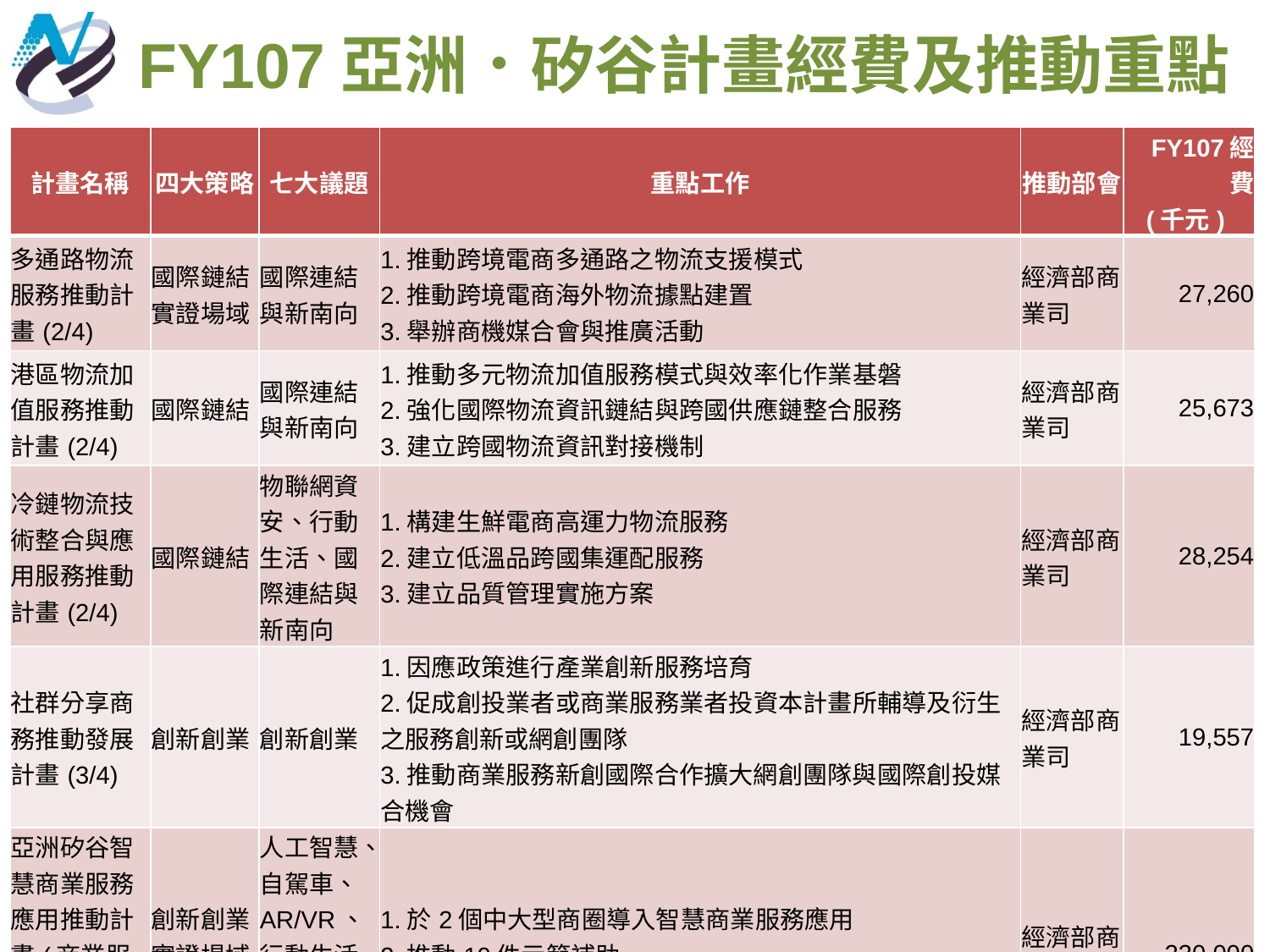

FY107亞洲．矽谷計畫經費及推動重點

| 計畫名稱 | 四大策略 | 七大議題 | 重點工作 | 推動部會 | FY107經費 (千元) |
| --- | --- | --- | --- | --- | --- |
| 多通路物流服務推動計畫(2/4) | 國際鏈結、實證場域 | 國際連結與新南向 | 1.推動跨境電商多通路之物流支援模式 2.推動跨境電商海外物流據點建置 3.舉辦商機媒合會與推廣活動 | 經濟部商業司 | 27,260 |
| 港區物流加值服務推動計畫(2/4) | 國際鏈結 | 國際連結與新南向 | 1.推動多元物流加值服務模式與效率化作業基磐 2.強化國際物流資訊鏈結與跨國供應鏈整合服務 3.建立跨國物流資訊對接機制 | 經濟部商業司 | 25,673 |
| 冷鏈物流技術整合與應用服務推動計畫(2/4) | 國際鏈結 | 物聯網資安、行動生活、國際連結與新南向 | 1.構建生鮮電商高運力物流服務 2.建立低溫品跨國集運配服務 3.建立品質管理實施方案 | 經濟部商業司 | 28,254 |
| 社群分享商務推動發展計畫(3/4) | 創新創業 | 創新創業 | 1.因應政策進行產業創新服務培育 2.促成創投業者或商業服務業者投資本計畫所輔導及衍生之服務創新或網創團隊 3.推動商業服務新創國際合作擴大網創團隊與國際創投媒合機會 | 經濟部商業司 | 19,557 |
| 亞洲矽谷智慧商業服務應用推動計畫(商業服務生產力4.0推動計畫)(2/4) | 創新創業、實證場域、國際鏈結 | 人工智慧、自駕車、 AR/VR、行動生活、創新創業、國際連結與新南向 | 1.於2個中大型商圈導入智慧商業服務應用 2.推動10件示範補助 3.辦理新創事業扶植活動 | 經濟部商業司 | 230,000 |
30